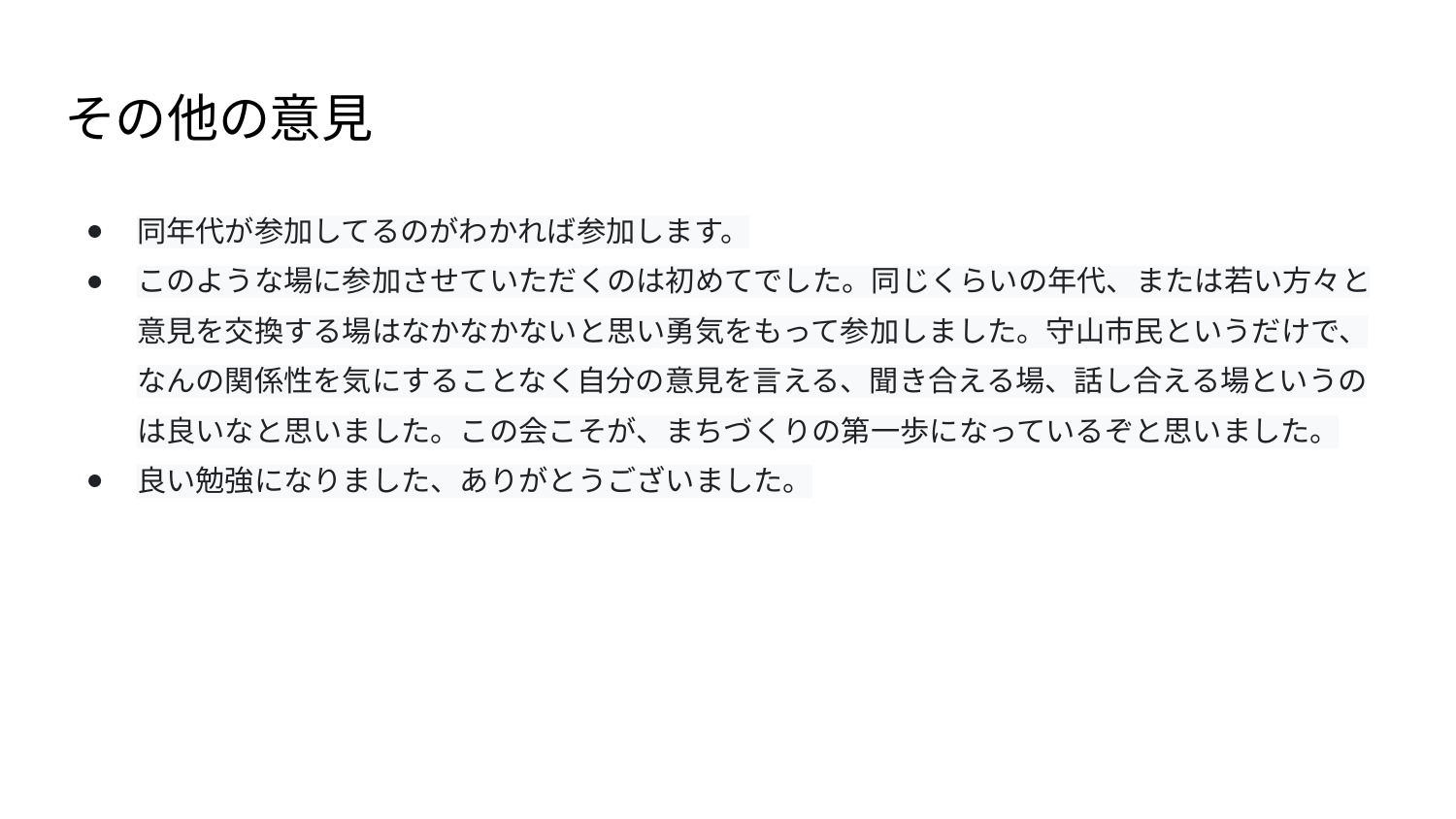

# その他の意見
同年代が参加してるのがわかれば参加します。
このような場に参加させていただくのは初めてでした。同じくらいの年代、または若い方々と意見を交換する場はなかなかないと思い勇気をもって参加しました。守山市民というだけで、なんの関係性を気にすることなく自分の意見を言える、聞き合える場、話し合える場というのは良いなと思いました。この会こそが、まちづくりの第一歩になっているぞと思いました。
良い勉強になりました、ありがとうございました。